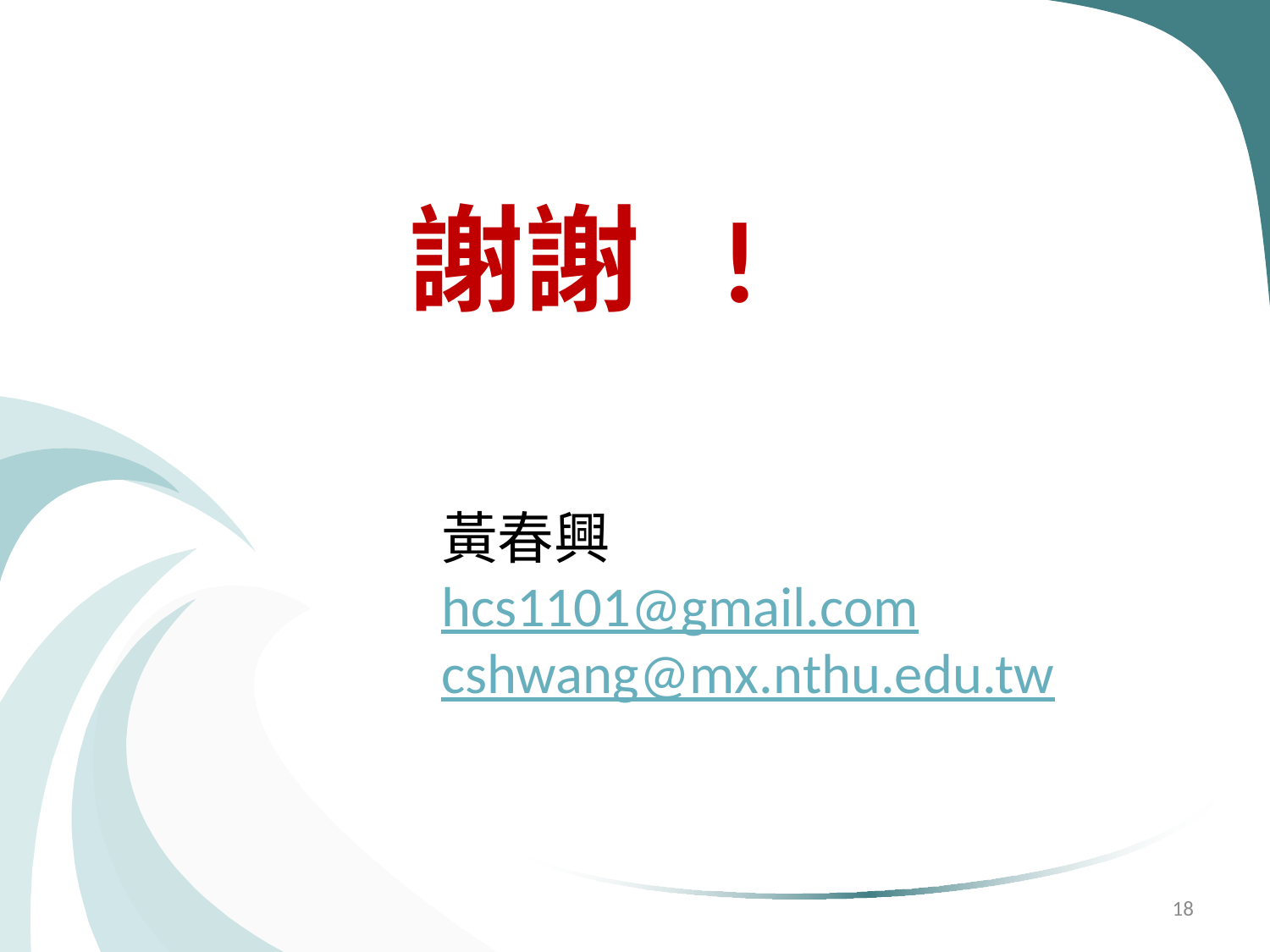

# 謝謝  !
黃春興
hcs1101@gmail.com
cshwang@mx.nthu.edu.tw

18